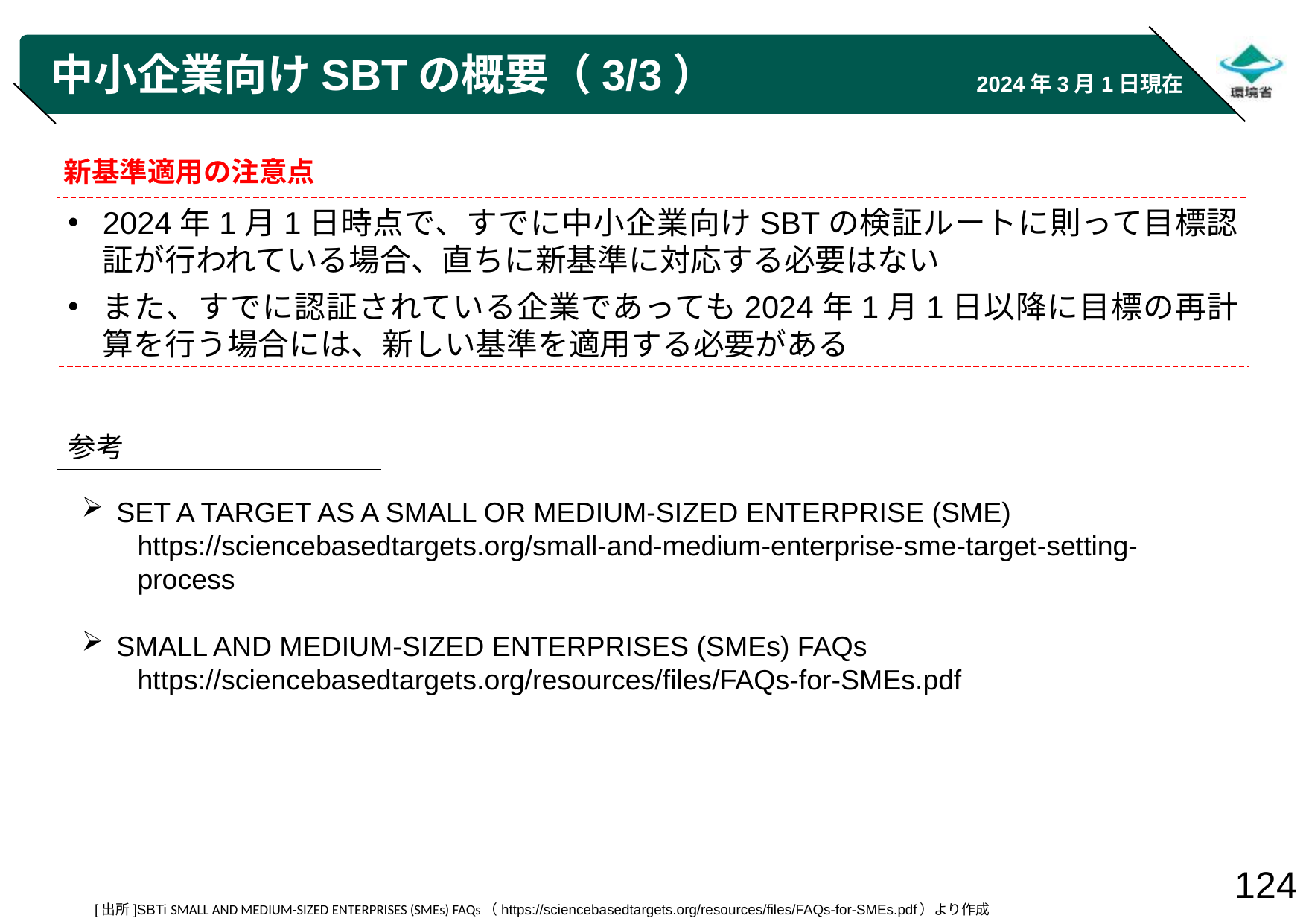

# 中小企業向けSBTの概要（3/3）
2024年3月1日現在
新基準適用の注意点
2024年1月1日時点で、すでに中小企業向けSBTの検証ルートに則って目標認証が行われている場合、直ちに新基準に対応する必要はない
また、すでに認証されている企業であっても2024年1月1日以降に目標の再計算を行う場合には、新しい基準を適用する必要がある
参考
SET A TARGET AS A SMALL OR MEDIUM-SIZED ENTERPRISE (SME)
https://sciencebasedtargets.org/small-and-medium-enterprise-sme-target-setting-process

SMALL AND MEDIUM-SIZED ENTERPRISES (SMEs) FAQs
https://sciencebasedtargets.org/resources/files/FAQs-for-SMEs.pdf
[出所]SBTi SMALL AND MEDIUM-SIZED ENTERPRISES (SMEs) FAQs（https://sciencebasedtargets.org/resources/files/FAQs-for-SMEs.pdf）より作成